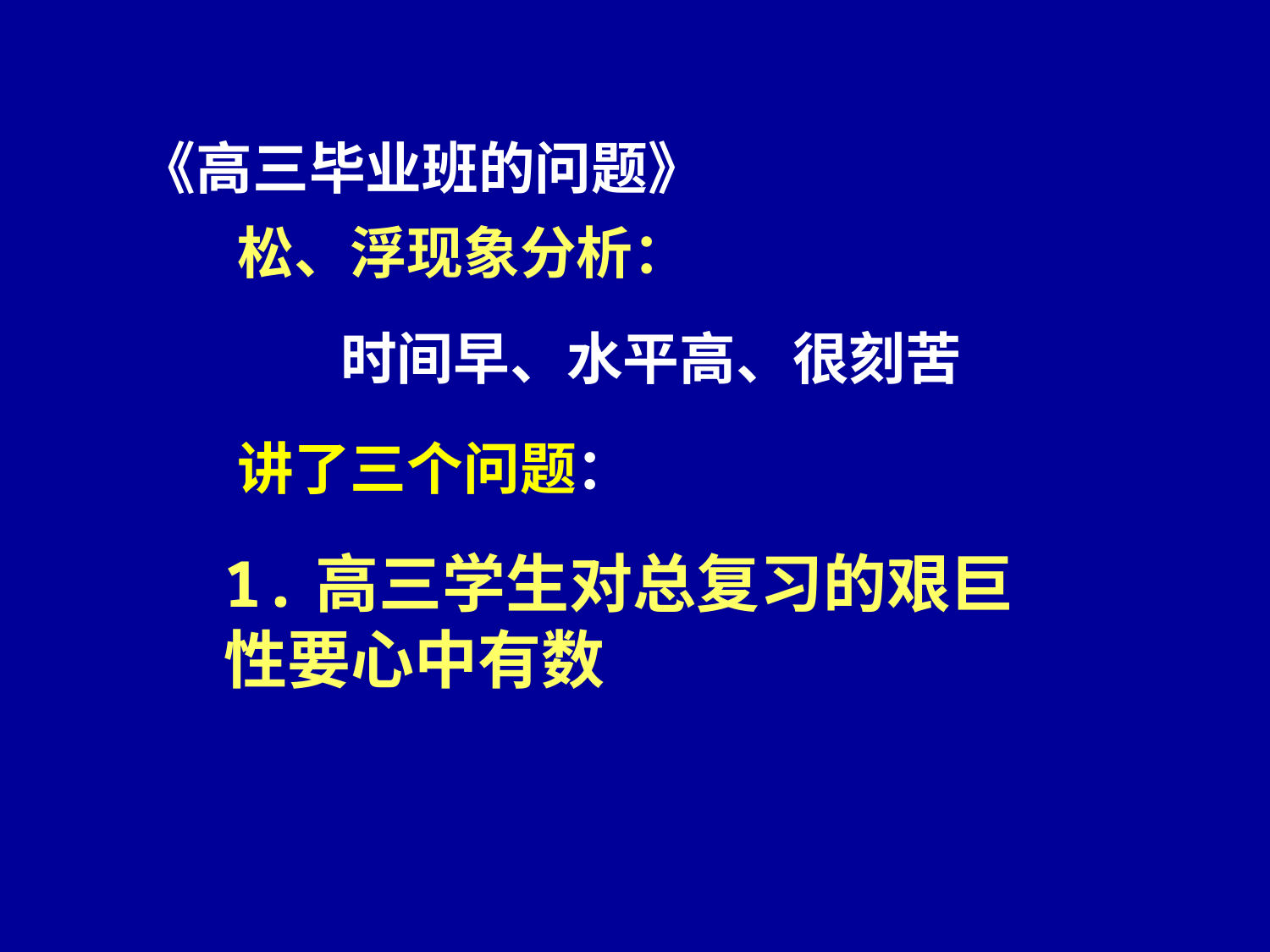

《高三毕业班的问题》
松、浮现象分析：
时间早、水平高、很刻苦

讲了三个问题：

1.高三学生对总复习的艰巨性要心中有数